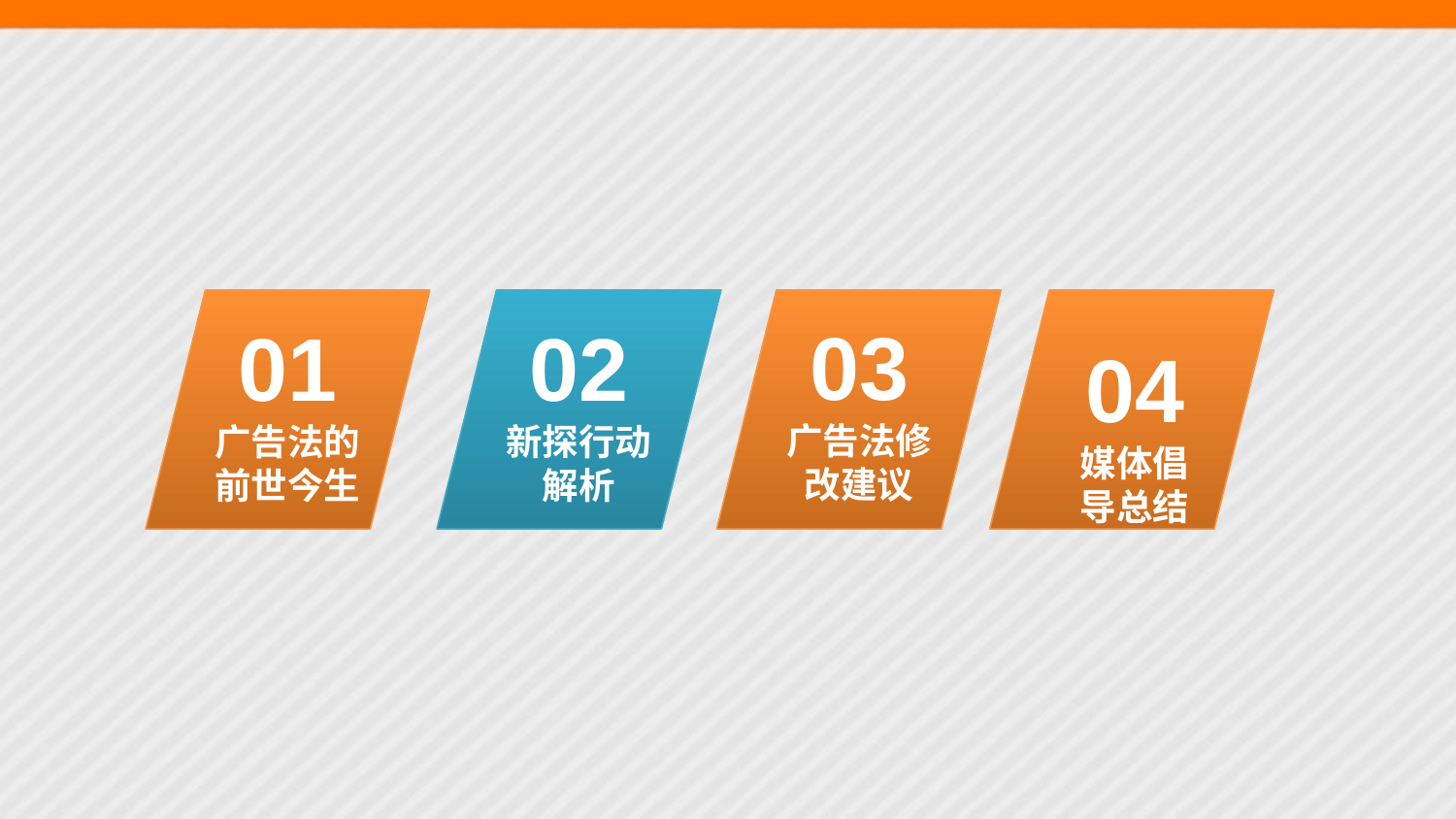

01
广告法的前世今生
02
新探行动解析

03
广告法修
改建议

04
媒体倡
导总结